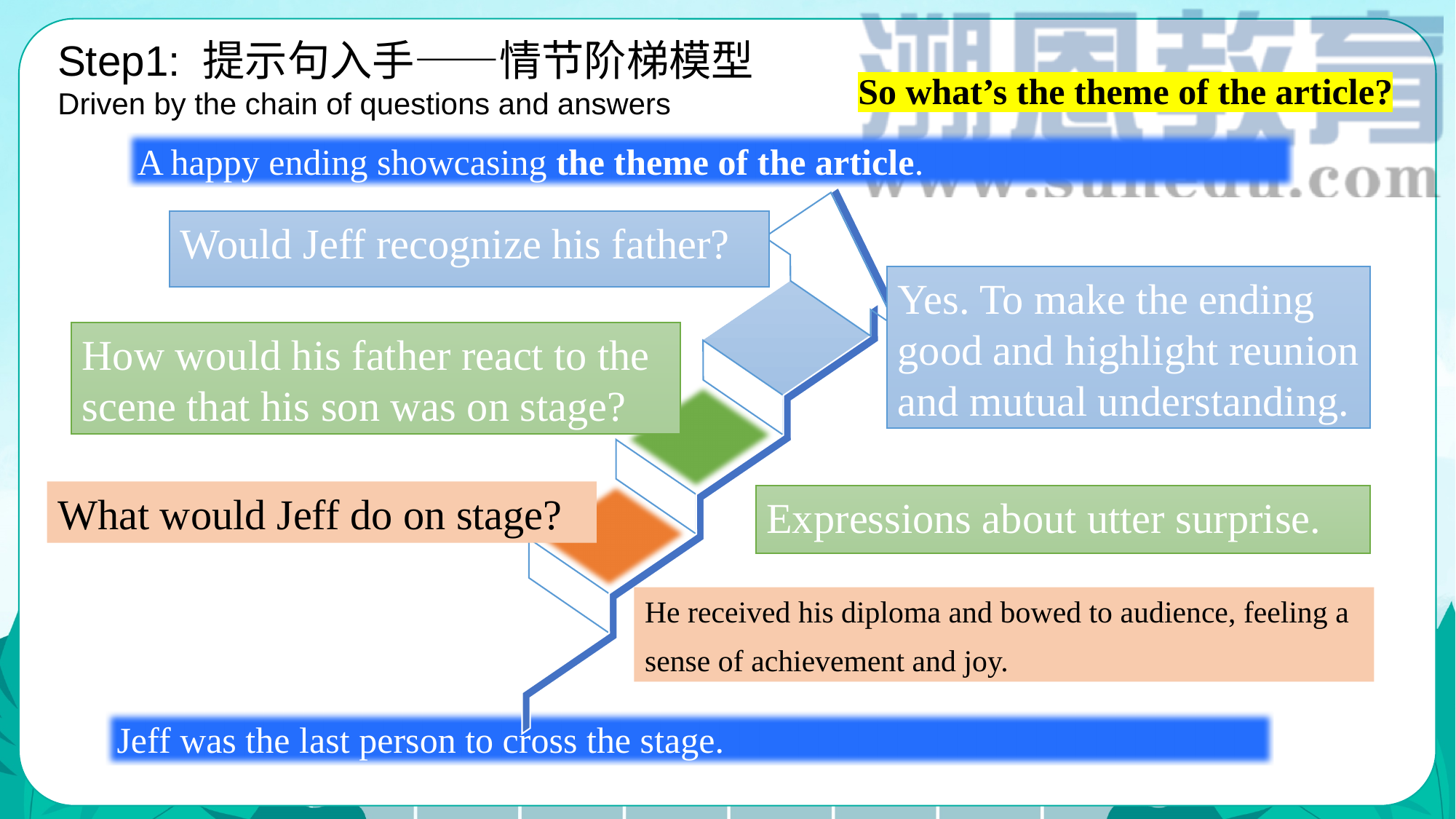

Step1: 提示句入手——情节阶梯模型
Driven by the chain of questions and answers
So what’s the theme of the article?
A happy ending showcasing the theme of the article.

Would Jeff recognize his father?
Yes. To make the ending good and highlight reunion and mutual understanding.
How would his father react to the scene that his son was on stage?
What would Jeff do on stage?
Expressions about utter surprise.
He received his diploma and bowed to audience, feeling a sense of achievement and joy.
Jeff was the last person to cross the stage.